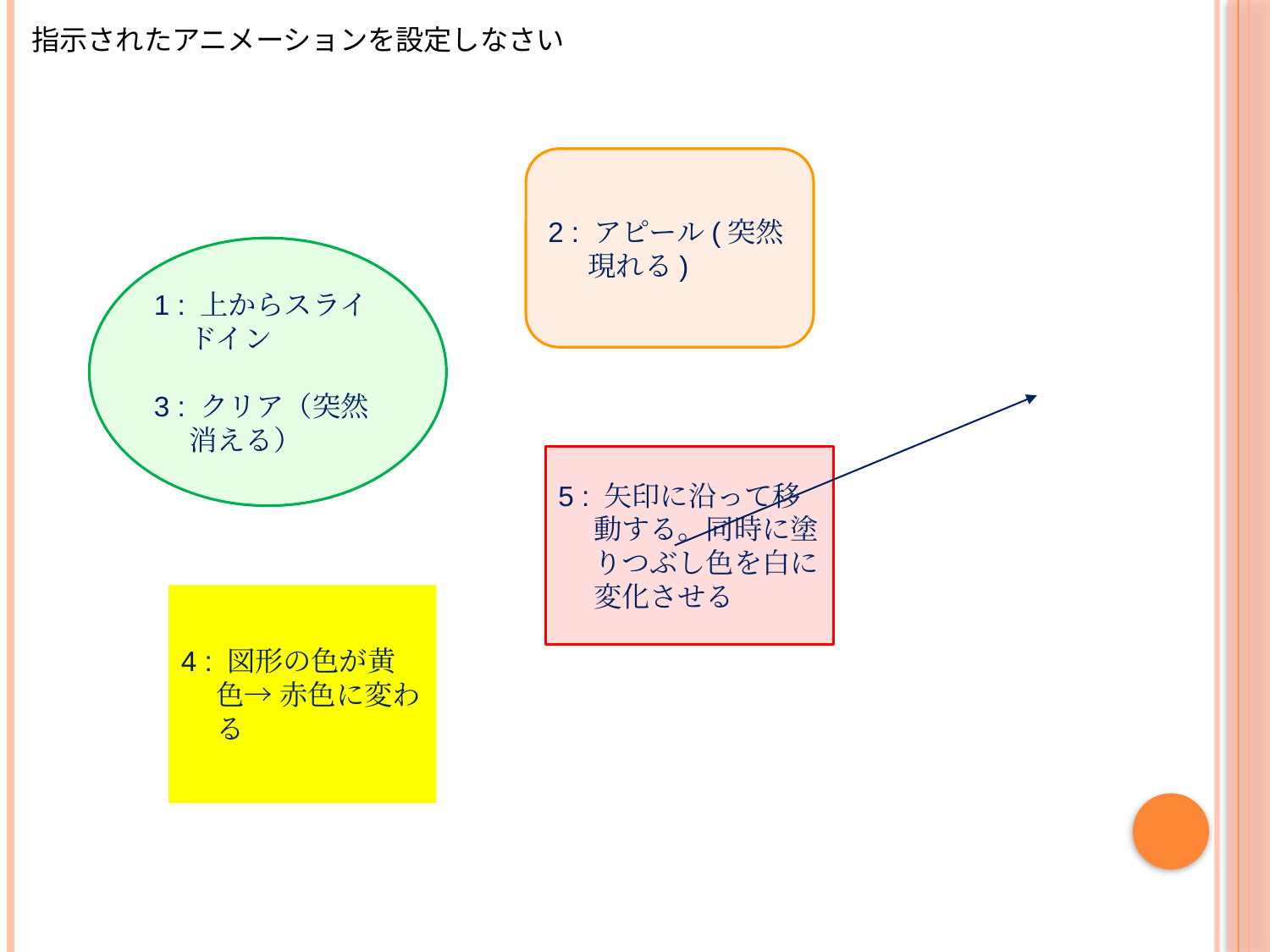

指示されたアニメーションを設定しなさい
2 : アピール(突然現れる)
1 : 上からスライドイン

3 : クリア（突然消える）
5 : 矢印に沿って移動する。同時に塗りつぶし色を白に変化させる
4 : 図形の色が黄色→ 赤色に変わる